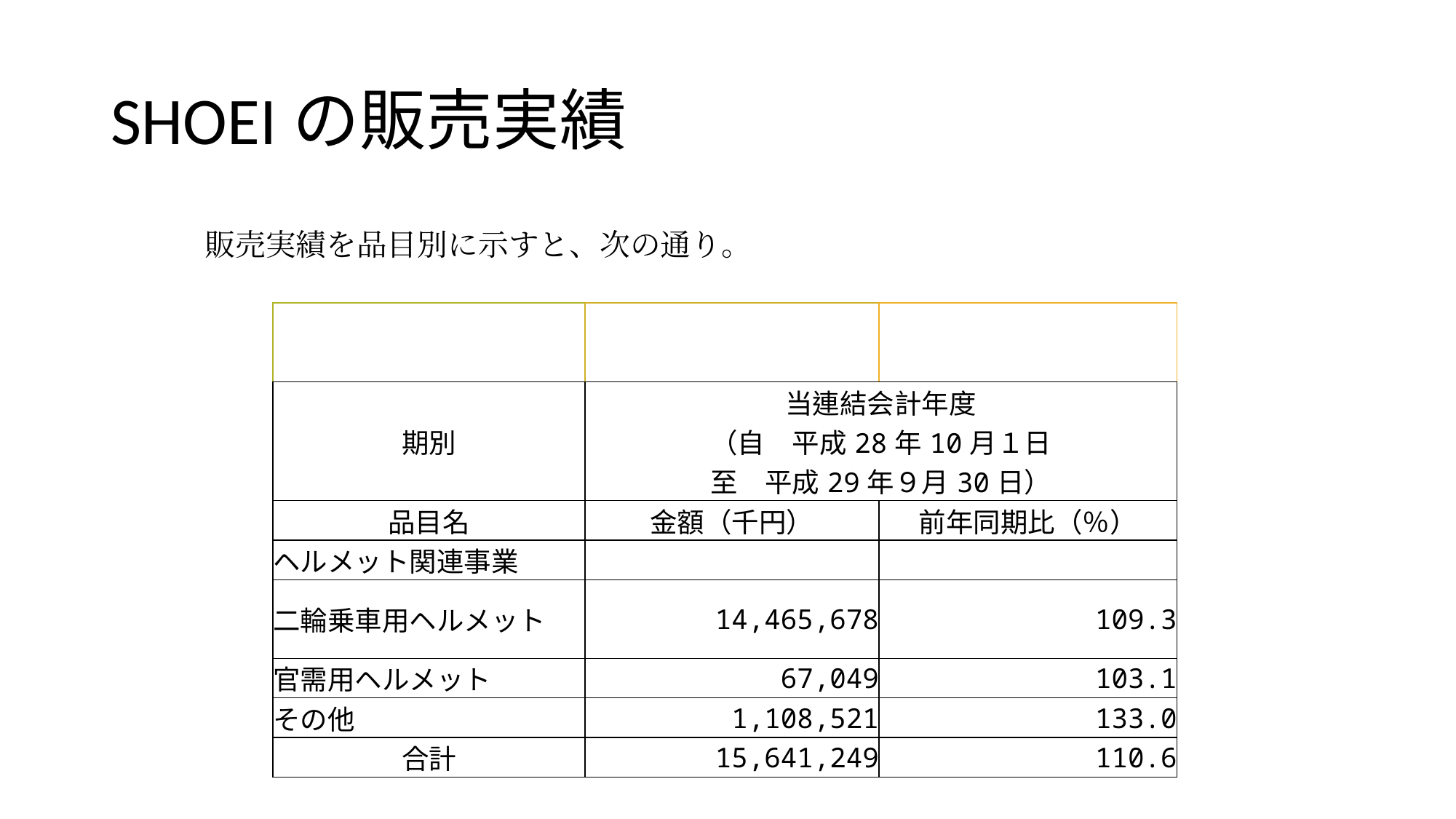

# SHOEIの販売実績
販売実績を品目別に示すと、次の通り。
|  |  |  |
| --- | --- | --- |
| 期別 | 当連結会計年度 （自　平成28年10月１日 至　平成29年９月30日） |  |
| 品目名 | 金額（千円） | 前年同期比（％） |
| ヘルメット関連事業 |  |  |
| 二輪乗車用ヘルメット | 14,465,678 | 109.3 |
| 官需用ヘルメット | 67,049 | 103.1 |
| その他 | 1,108,521 | 133.0 |
| 合計 | 15,641,249 | 110.6 |